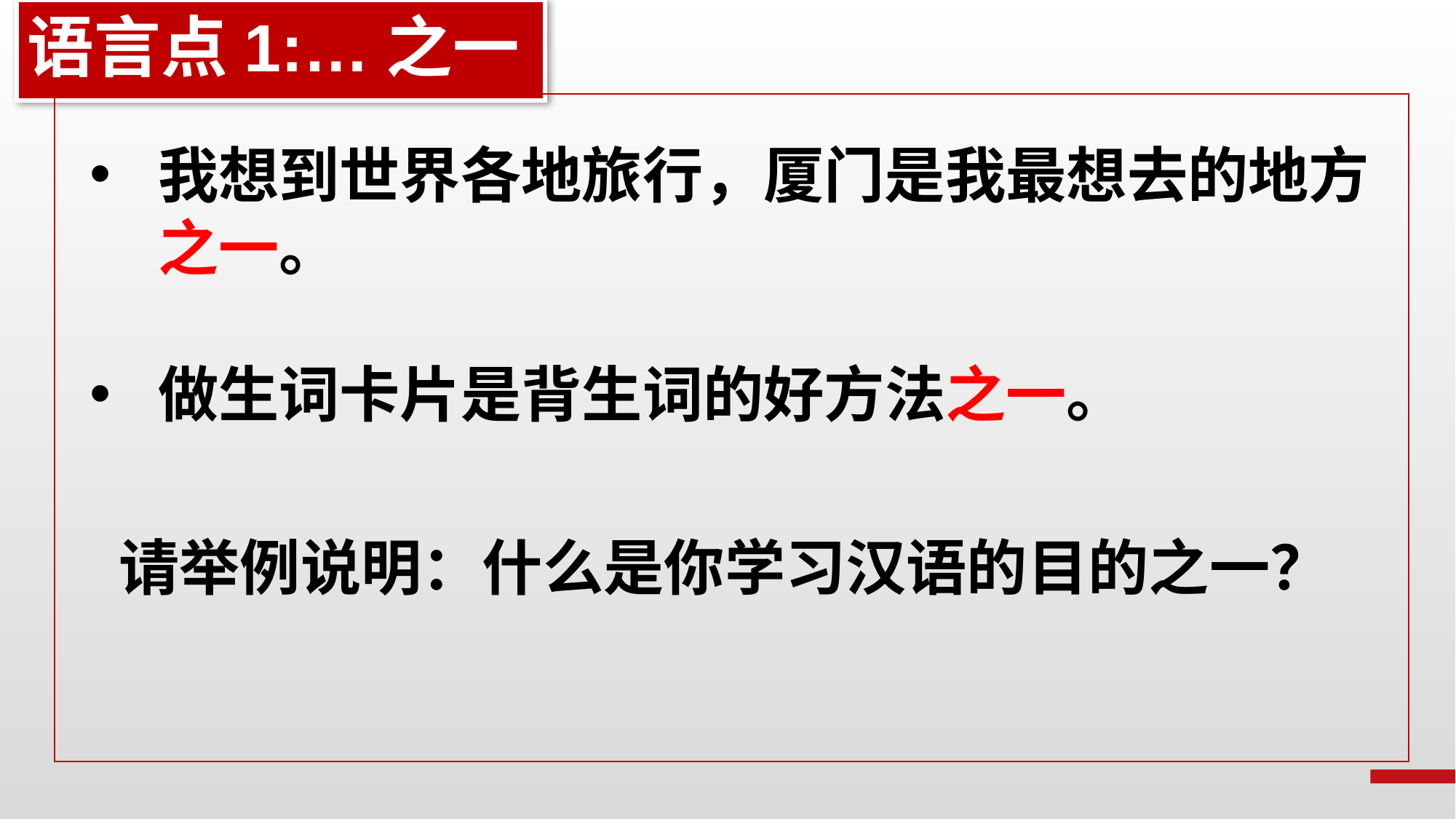

语言点1:…之一

我想到世界各地旅行，厦门是我最想去的地方之一。
做生词卡片是背生词的好方法之一。
请举例说明：什么是你学习汉语的目的之一？